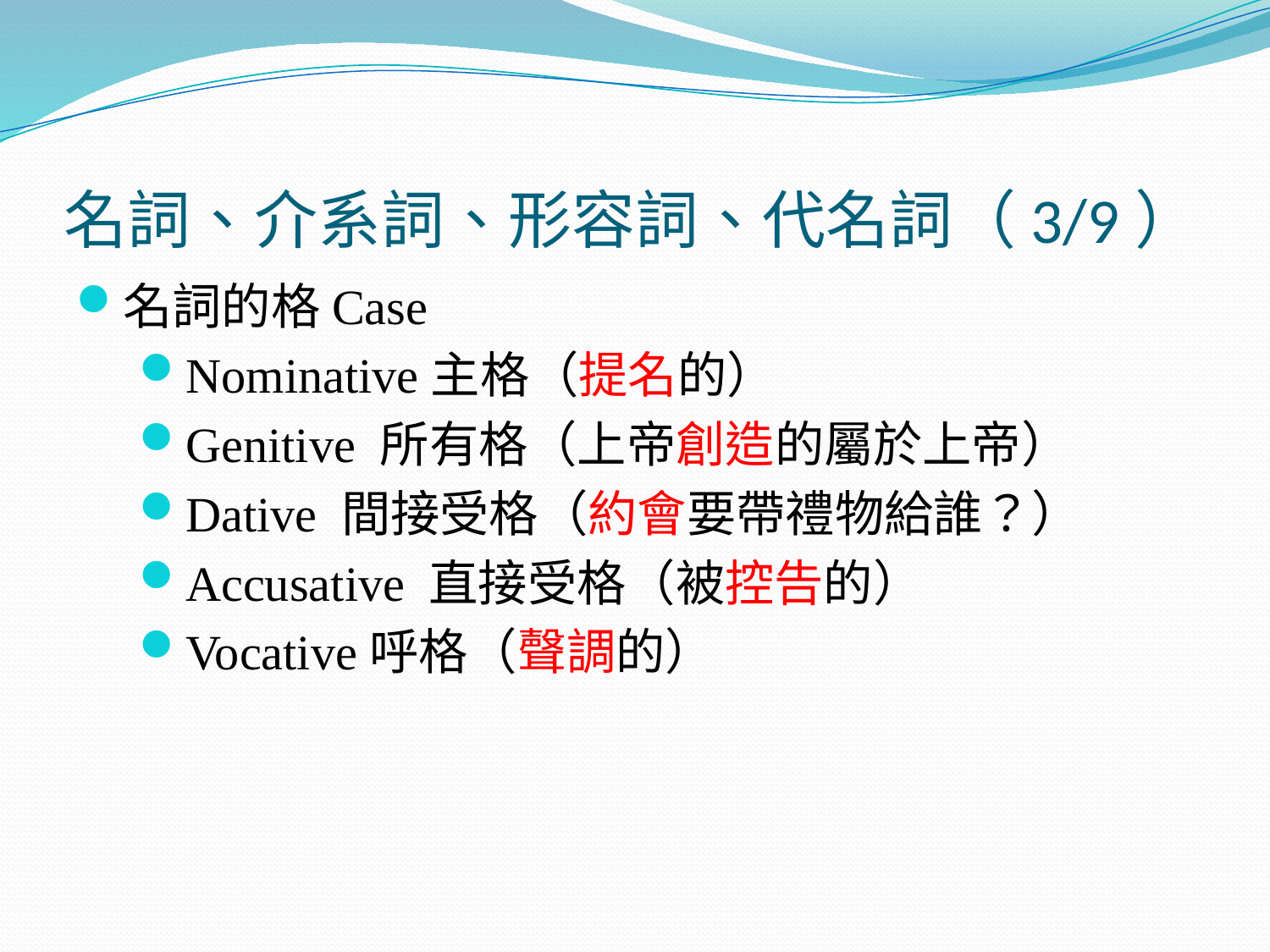

# 名詞、介系詞、形容詞、代名詞（3/9）
名詞的格Case
Nominative主格（提名的）
Genitive 所有格（上帝創造的屬於上帝）
Dative 間接受格（約會要帶禮物給誰？）
Accusative 直接受格（被控告的）
Vocative呼格（聲調的）